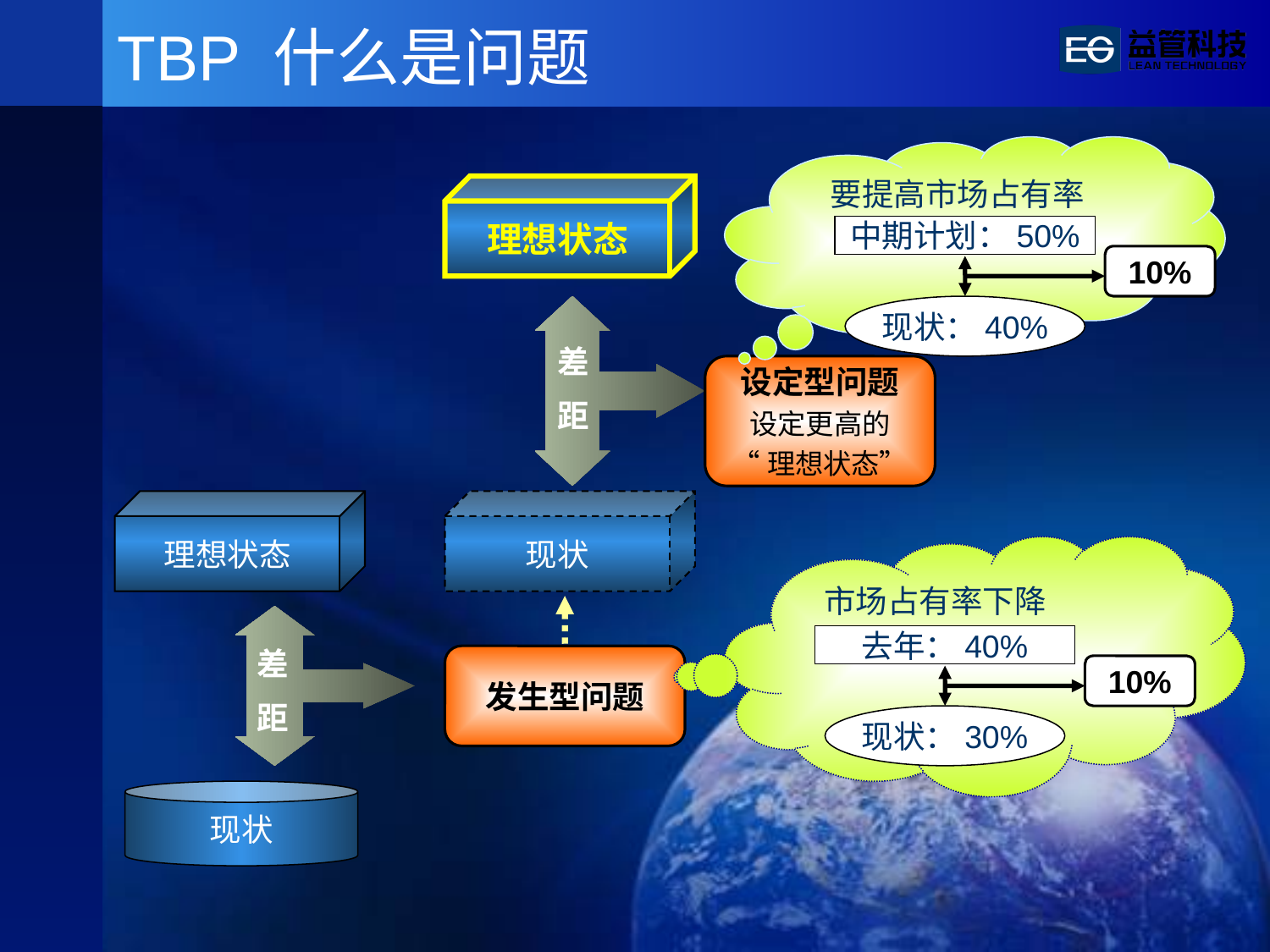

# TBP 什么是问题
要提高市场占有率
理想状态
中期计划：50%
10%

现状：40%

差
距
设定型问题
设定更高的
“理想状态”
理想状态
现状
 市场占有率下降

去年：40%
差
距
发生型问题
10%

现状：30%
现状